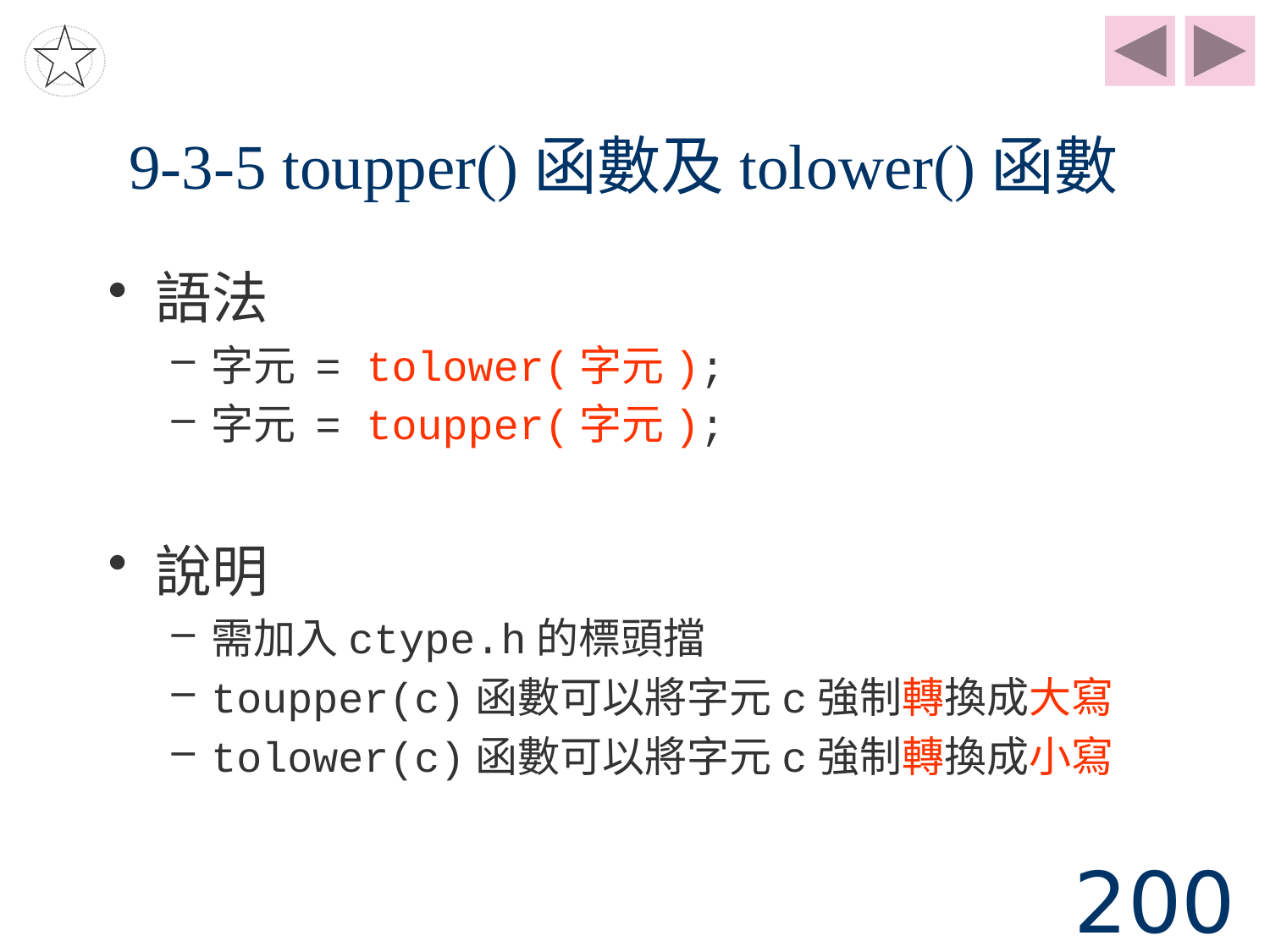

# 9-3-5 toupper()函數及tolower()函數
語法
字元 = tolower(字元);
字元 = toupper(字元);

說明
需加入ctype.h的標頭擋
toupper(c)函數可以將字元c強制轉換成大寫
tolower(c)函數可以將字元c強制轉換成小寫
200